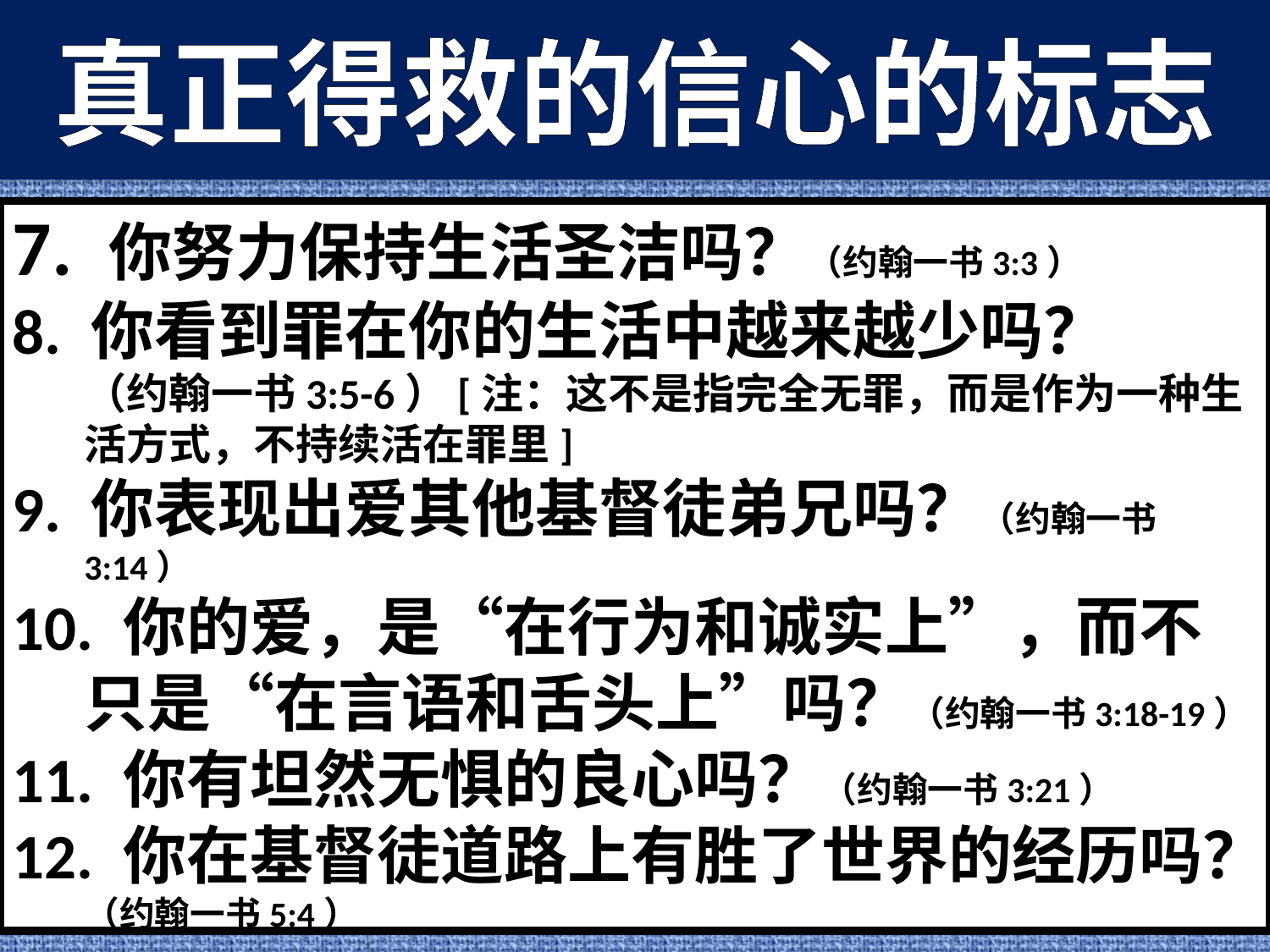

真正得救的信心的标志
7. 你努力保持生活圣洁吗？（约翰一书3:3）
8. 你看到罪在你的生活中越来越少吗？
	（约翰一书3:5-6）[注：这不是指完全无罪，而是作为一种生活方式，不持续活在罪里]
9. 你表现出爱其他基督徒弟兄吗？（约翰一书3:14）
10. 你的爱，是“在行为和诚实上”，而不只是“在言语和舌头上”吗？（约翰一书3:18-19）
11. 你有坦然无惧的良心吗？（约翰一书3:21）
12. 你在基督徒道路上有胜了世界的经历吗？（约翰一书5:4）